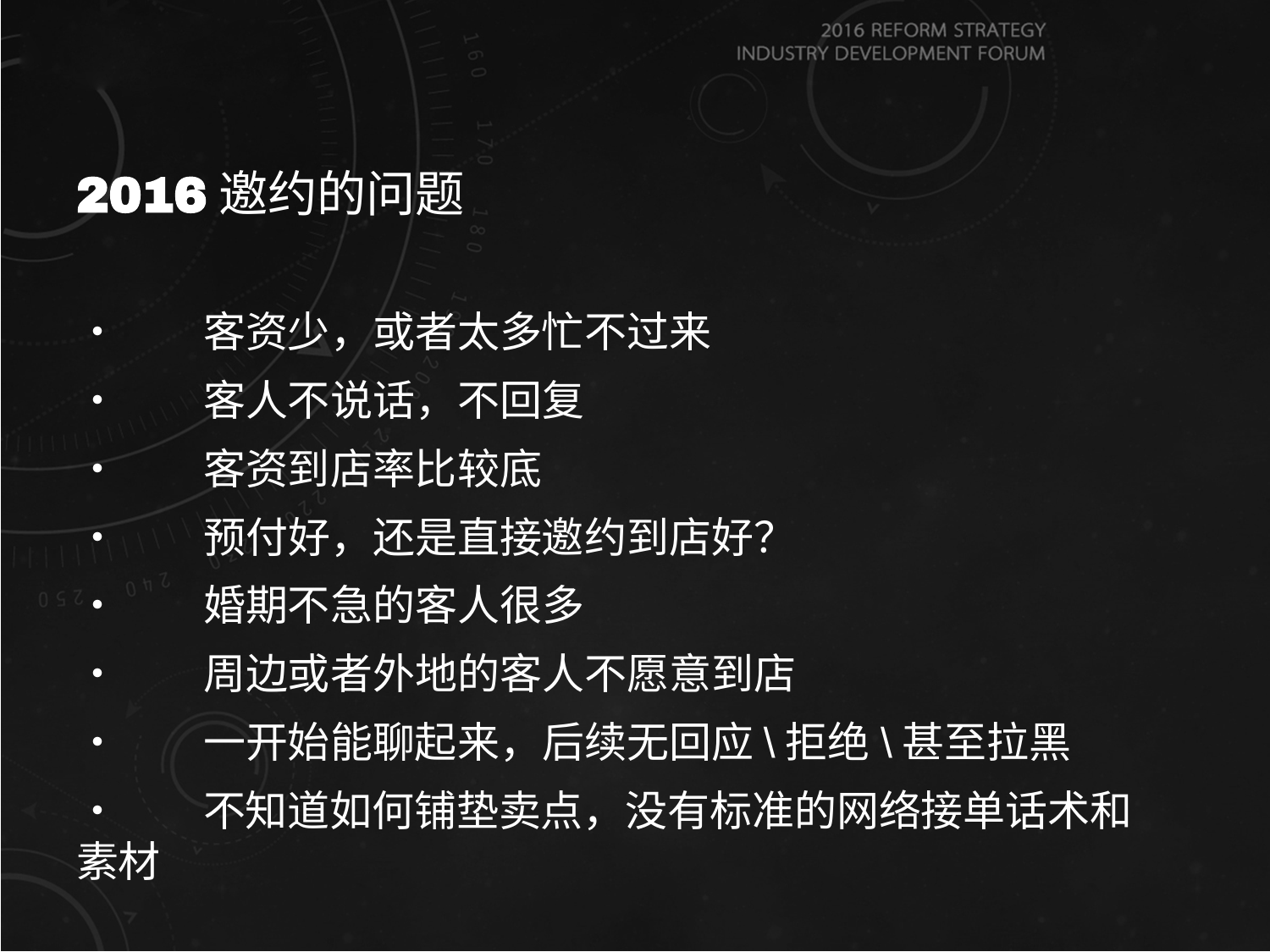

# 2016邀约的问题
•	客资少，或者太多忙不过来
•	客人不说话，不回复
•	客资到店率比较底
•	预付好，还是直接邀约到店好？
•	婚期不急的客人很多
•	周边或者外地的客人不愿意到店
•	一开始能聊起来，后续无回应\拒绝\甚至拉黑
•	不知道如何铺垫卖点，没有标准的网络接单话术和素材